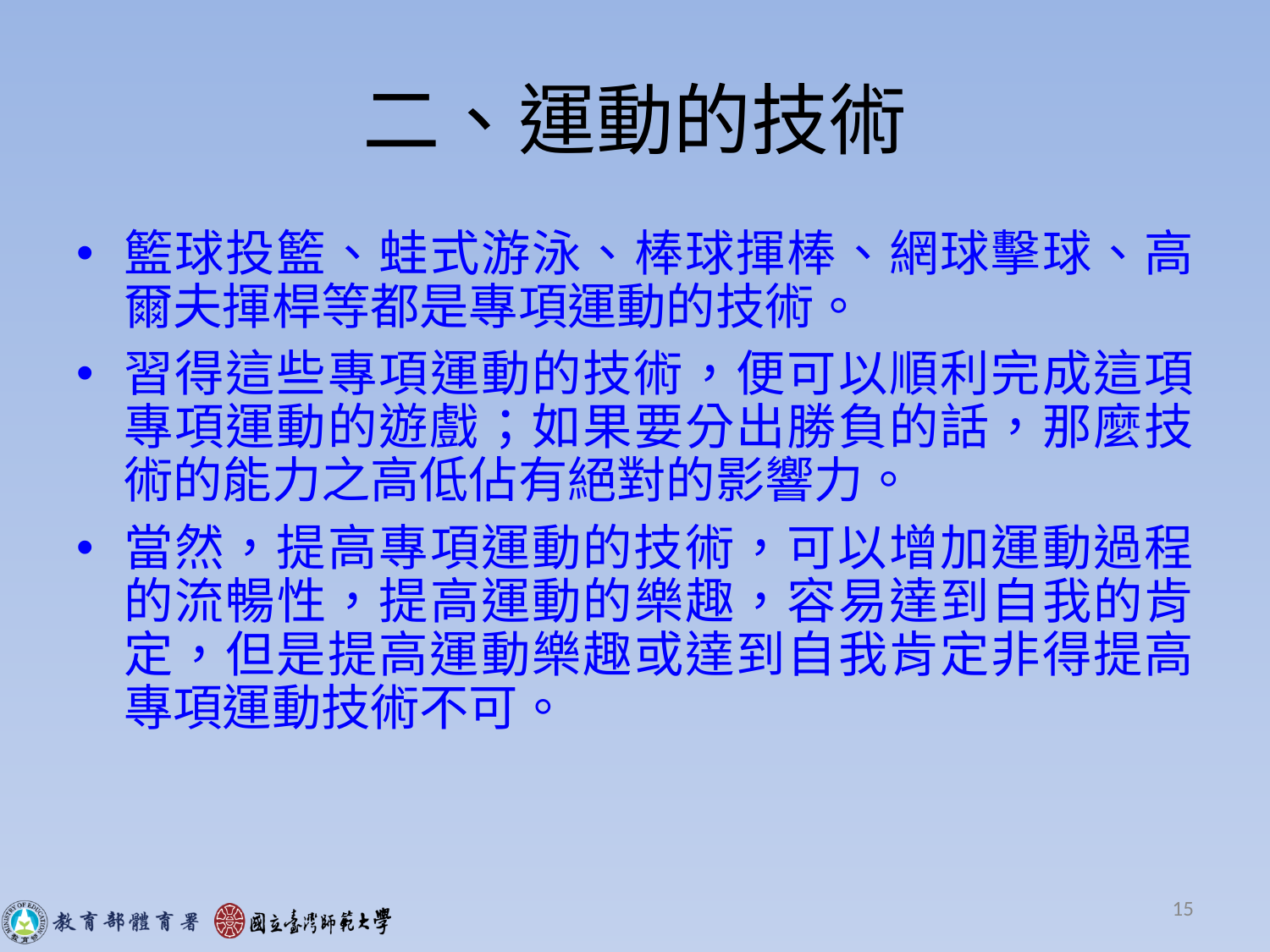

# 二、運動的技術
籃球投籃、蛙式游泳、棒球揮棒、網球擊球、高爾夫揮桿等都是專項運動的技術。
習得這些專項運動的技術，便可以順利完成這項專項運動的遊戲；如果要分出勝負的話，那麼技術的能力之高低佔有絕對的影響力。
當然，提高專項運動的技術，可以增加運動過程的流暢性，提高運動的樂趣，容易達到自我的肯定，但是提高運動樂趣或達到自我肯定非得提高專項運動技術不可。
15